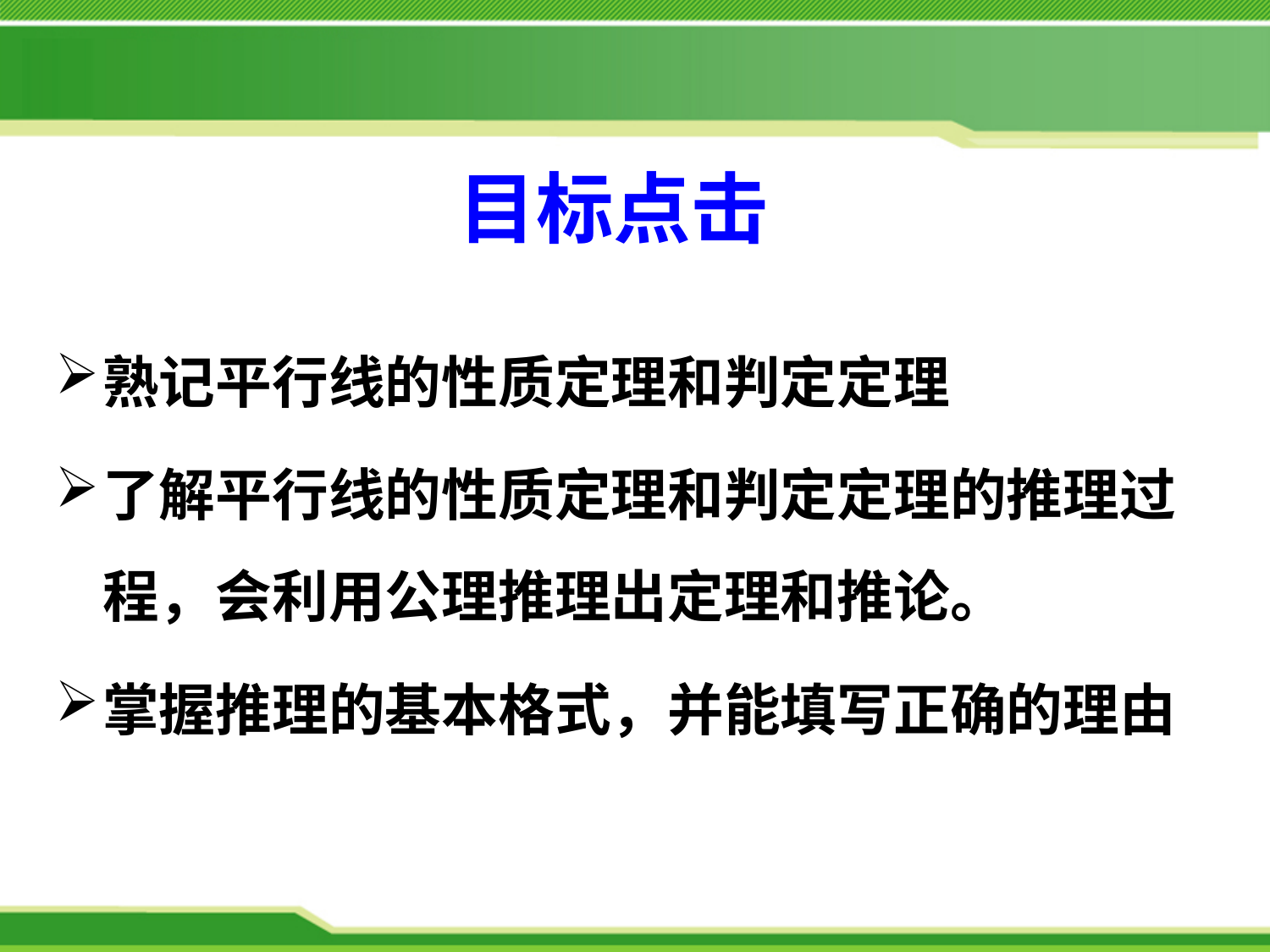

# 目标点击
熟记平行线的性质定理和判定定理
了解平行线的性质定理和判定定理的推理过程，会利用公理推理出定理和推论。
掌握推理的基本格式，并能填写正确的理由